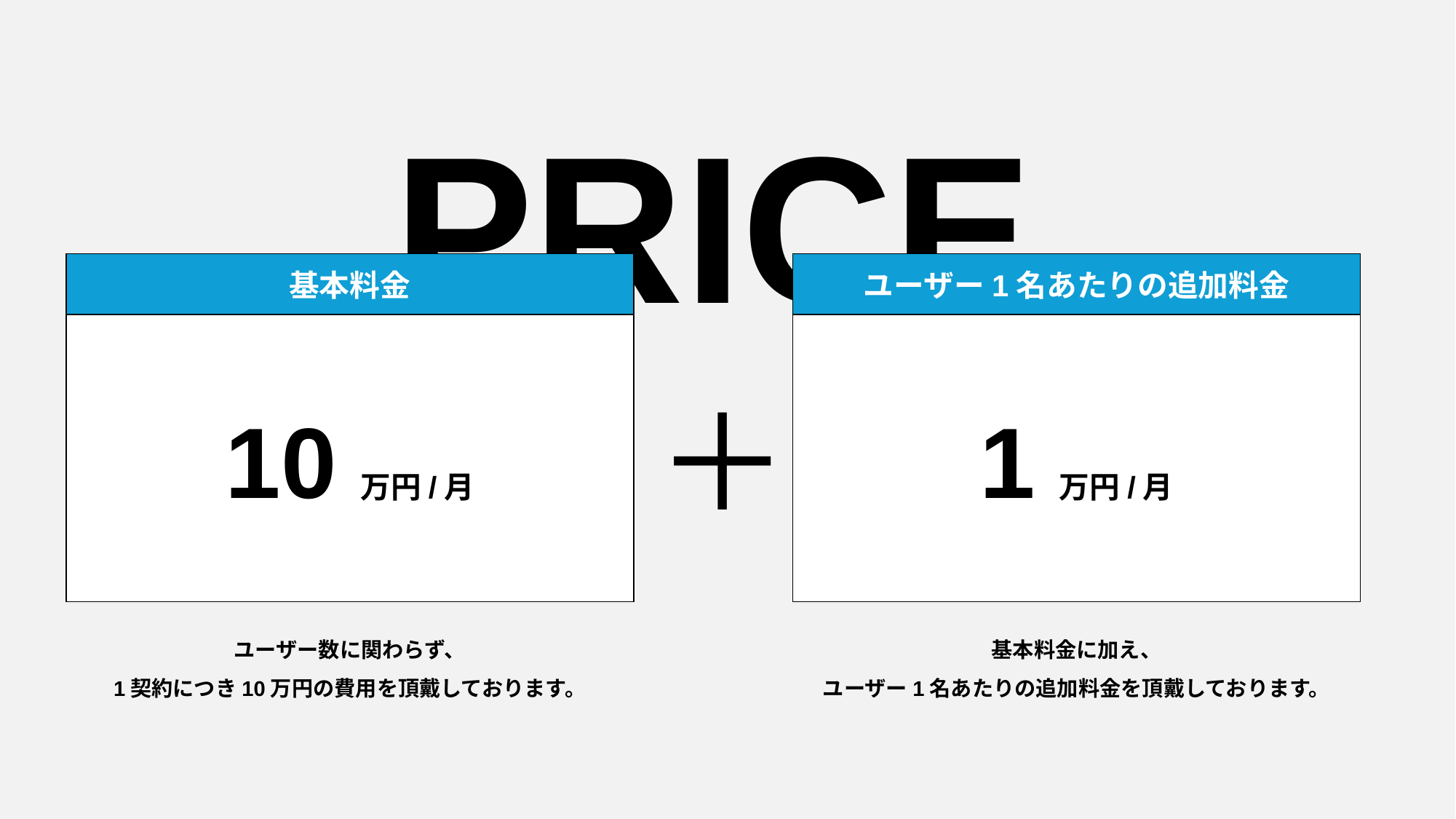

PRICE
基本料金
ユーザー1名あたりの追加料金
10万円/月
1万円/月
＋
ユーザー数に関わらず、
1契約につき10万円の費用を頂戴しております。
基本料金に加え、
ユーザー1名あたりの追加料金を頂戴しております。